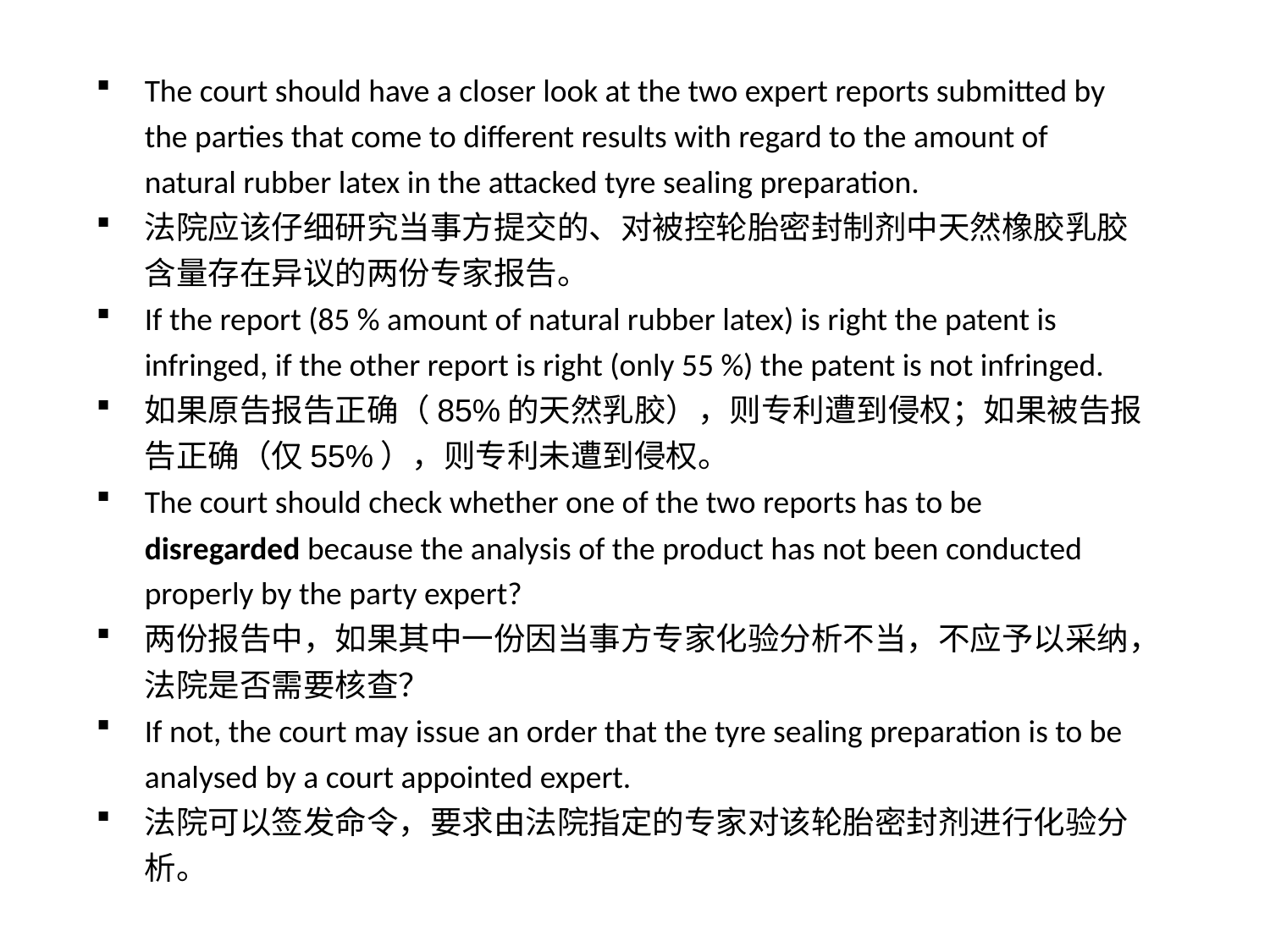

The court should have a closer look at the two expert reports submitted by the parties that come to different results with regard to the amount of natural rubber latex in the attacked tyre sealing preparation.
法院应该仔细研究当事方提交的、对被控轮胎密封制剂中天然橡胶乳胶含量存在异议的两份专家报告。
If the report (85 % amount of natural rubber latex) is right the patent is infringed, if the other report is right (only 55 %) the patent is not infringed.
如果原告报告正确（85%的天然乳胶），则专利遭到侵权；如果被告报告正确（仅55%），则专利未遭到侵权。
The court should check whether one of the two reports has to be disregarded because the analysis of the product has not been conducted properly by the party expert?
两份报告中，如果其中一份因当事方专家化验分析不当，不应予以采纳，法院是否需要核查？
If not, the court may issue an order that the tyre sealing preparation is to be analysed by a court appointed expert.
法院可以签发命令，要求由法院指定的专家对该轮胎密封剂进行化验分析。
12